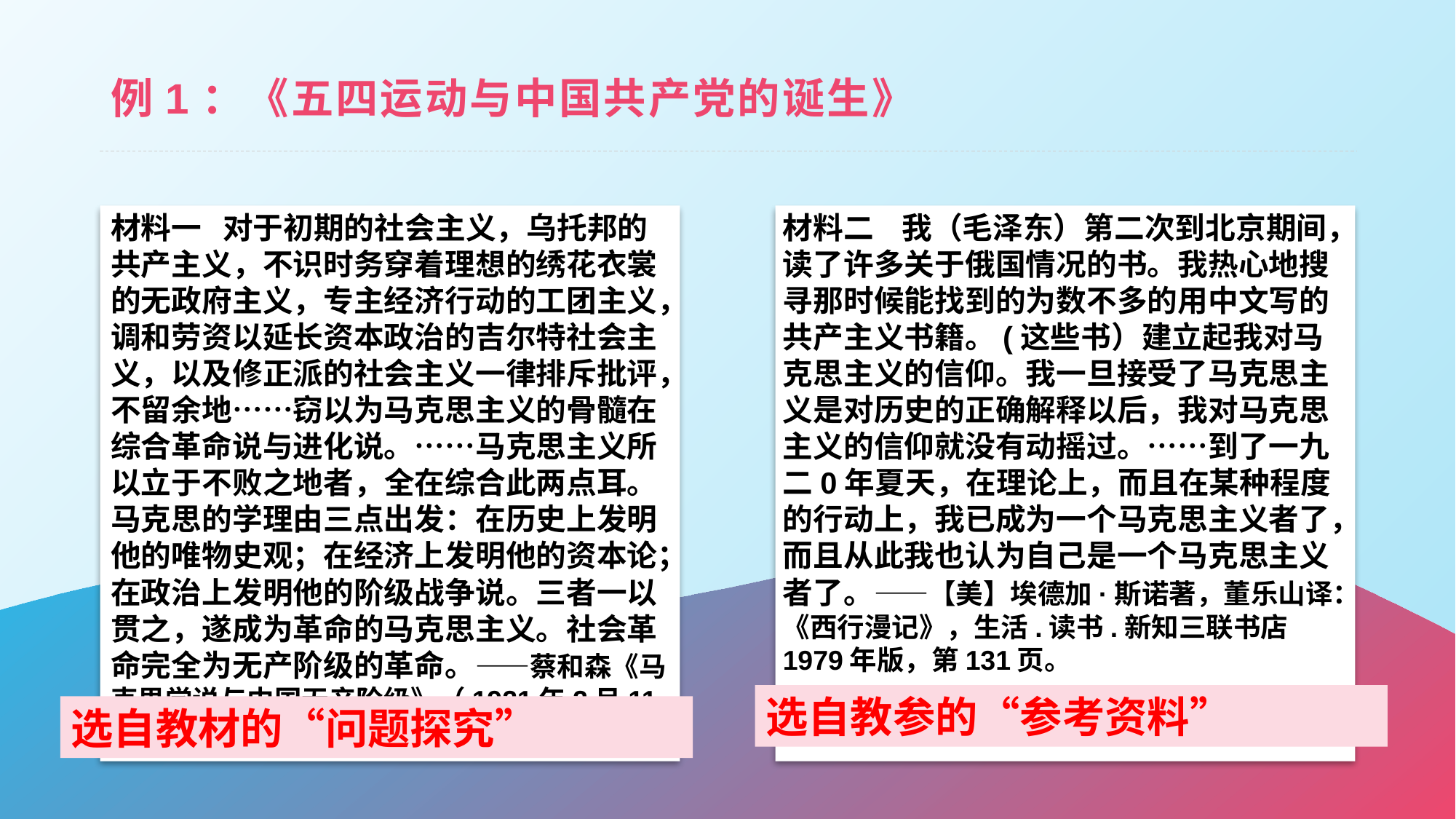

# 例1：《五四运动与中国共产党的诞生》
材料一   对于初期的社会主义，乌托邦的共产主义，不识时务穿着理想的绣花衣裳的无政府主义，专主经济行动的工团主义，调和劳资以延长资本政治的吉尔特社会主义，以及修正派的社会主义一律排斥批评，不留余地……窃以为马克思主义的骨髓在综合革命说与进化说。……马克思主义所以立于不败之地者，全在综合此两点耳。马克思的学理由三点出发：在历史上发明他的唯物史观；在经济上发明他的资本论；在政治上发明他的阶级战争说。三者一以贯之，遂成为革命的马克思主义。社会革命完全为无产阶级的革命。——蔡和森《马克思学说与中国无产阶级》（1921年2月11日），《新青年》第9卷第4号
材料二    我（毛泽东）第二次到北京期间，读了许多关于俄国情况的书。我热心地搜寻那时候能找到的为数不多的用中文写的共产主义书籍。(这些书）建立起我对马克思主义的信仰。我一旦接受了马克思主义是对历史的正确解释以后，我对马克思主义的信仰就没有动摇过。……到了一九二0年夏天，在理论上，而且在某种程度的行动上，我已成为一个马克思主义者了，而且从此我也认为自己是一个马克思主义者了。——【美】埃德加·斯诺著，董乐山译：《西行漫记》，生活.读书.新知三联书店1979年版，第131页。
选自教参的“参考资料”
选自教材的“问题探究”